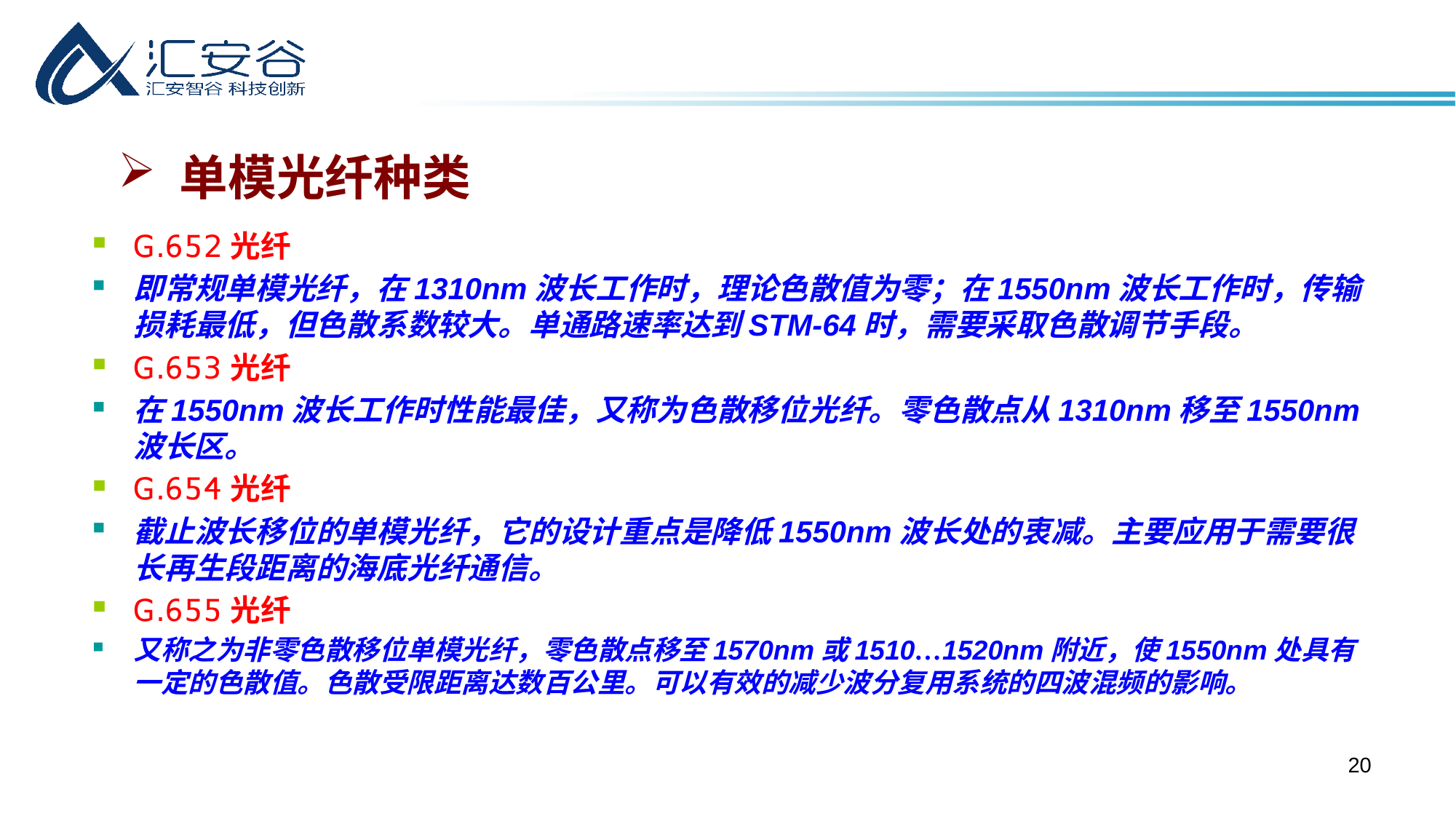

单模光纤种类
G.652光纤
即常规单模光纤，在1310nm波长工作时，理论色散值为零；在1550nm波长工作时，传输损耗最低，但色散系数较大。单通路速率达到STM-64时，需要采取色散调节手段。
G.653光纤
在1550nm波长工作时性能最佳，又称为色散移位光纤。零色散点从1310nm移至1550nm波长区。
G.654光纤
截止波长移位的单模光纤，它的设计重点是降低1550nm波长处的衷减。主要应用于需要很长再生段距离的海底光纤通信。
G.655光纤
又称之为非零色散移位单模光纤，零色散点移至1570nm或1510…1520nm附近，使1550nm处具有一定的色散值。色散受限距离达数百公里。可以有效的减少波分复用系统的四波混频的影响。
20